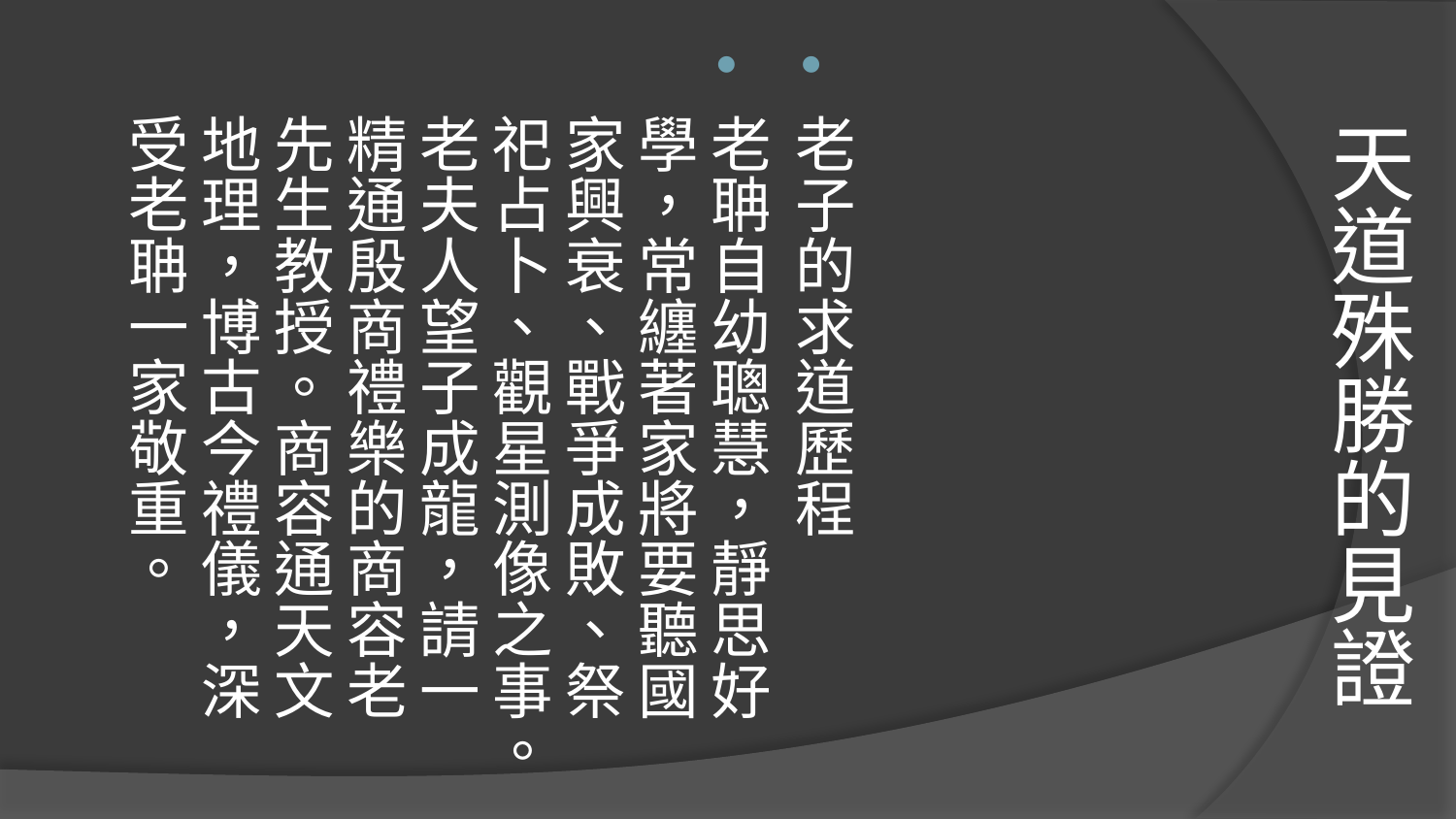

老子的求道歷程
老聃自幼聰慧，靜思好學，常纏著家將要聽國家興衰、戰爭成敗、祭祀占卜、觀星測像之事。老夫人望子成龍，請一精通殷商禮樂的商容老先生教授。商容通天文地理，博古今禮儀，深受老聃一家敬重。

# 天道殊勝的見證